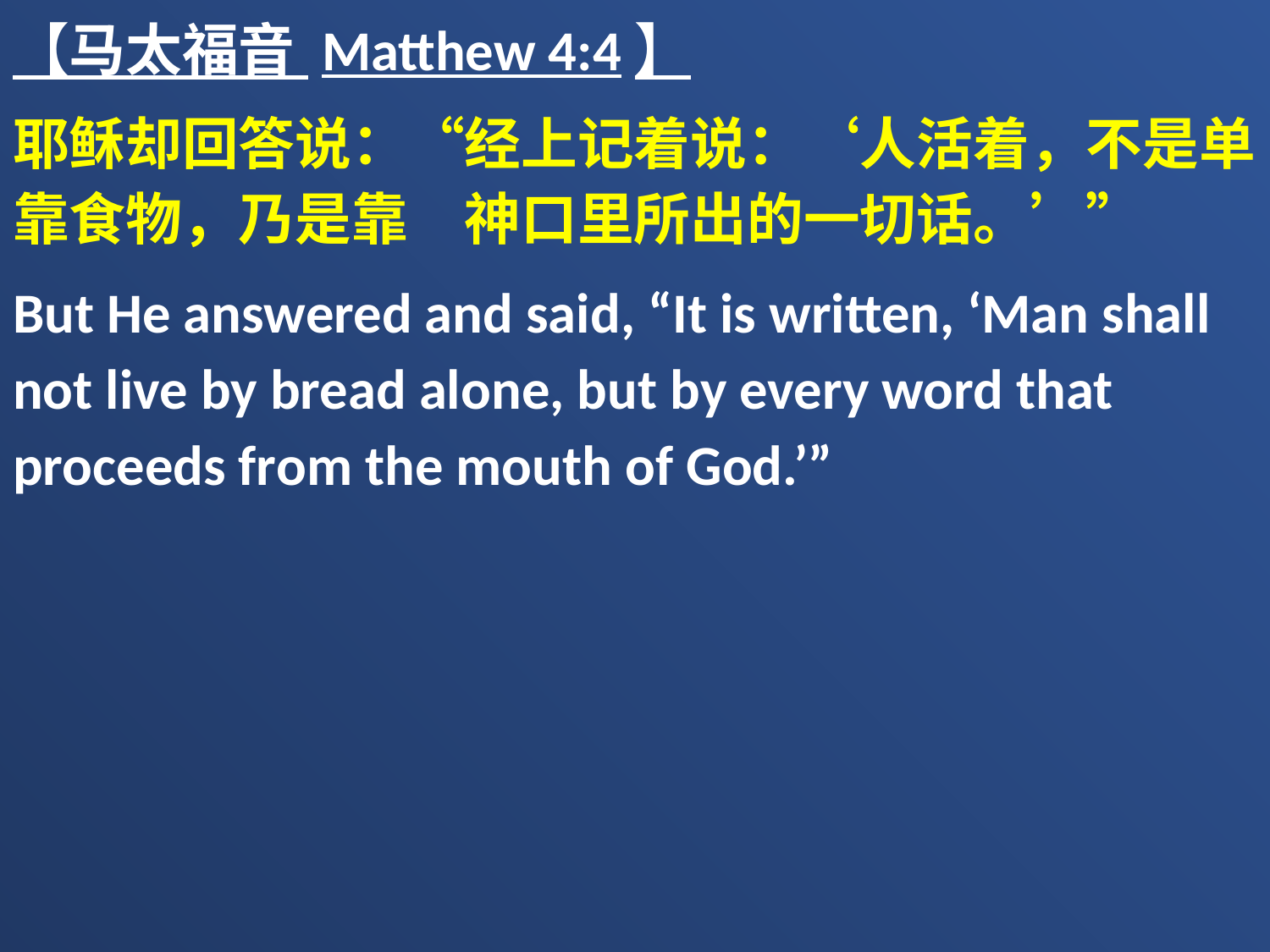

【马太福音 Matthew 4:4】
耶稣却回答说：“经上记着说：‘人活着，不是单靠食物，乃是靠　神口里所出的一切话。’”
But He answered and said, “It is written, ‘Man shall not live by bread alone, but by every word that proceeds from the mouth of God.’”